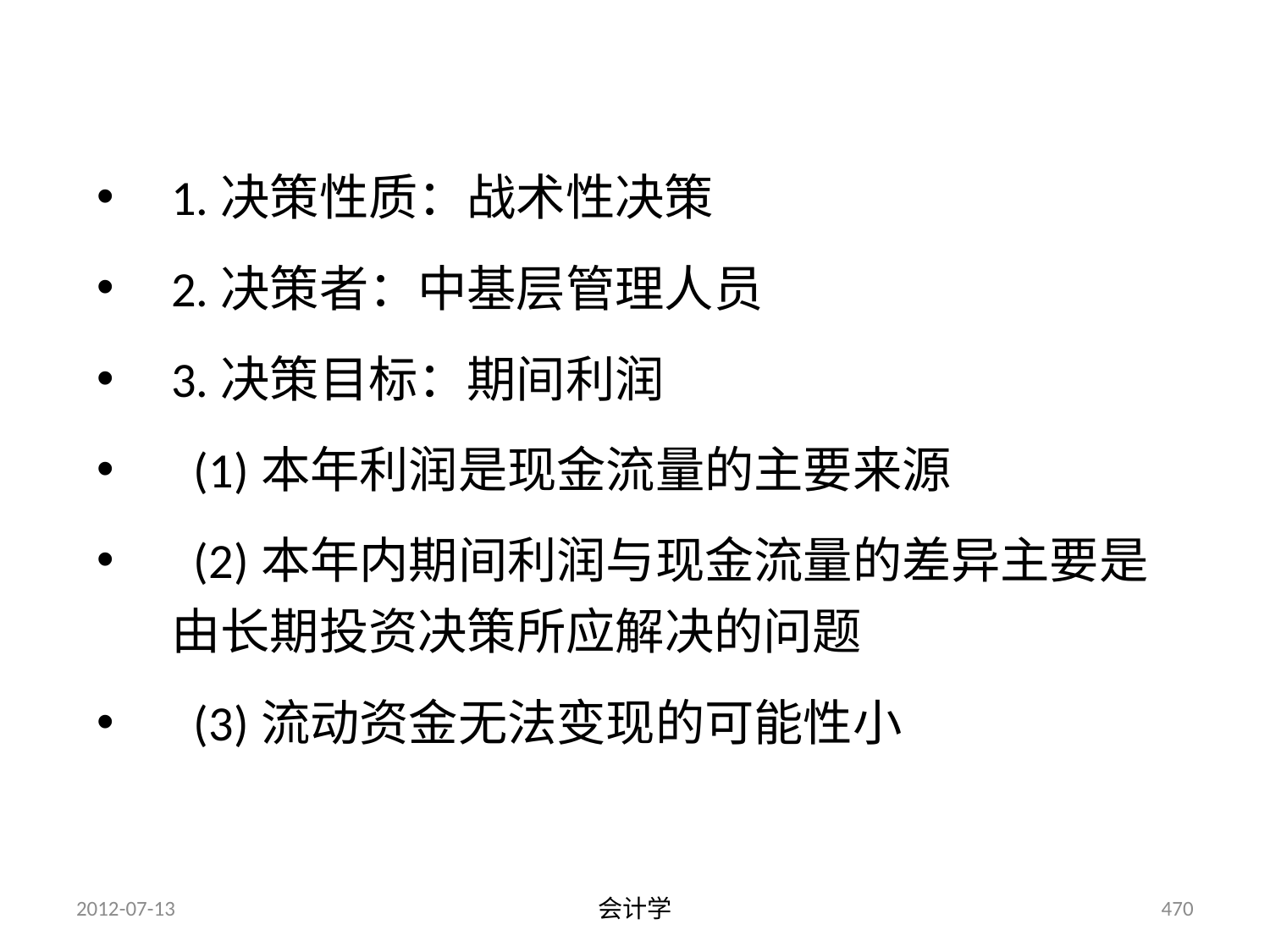

# 一、短期经营决策的特点
1.决策性质：战术性决策
2.决策者：中基层管理人员
3.决策目标：期间利润
  (1)本年利润是现金流量的主要来源
  (2)本年内期间利润与现金流量的差异主要是由长期投资决策所应解决的问题
  (3)流动资金无法变现的可能性小
2012-07-13
会计学
470